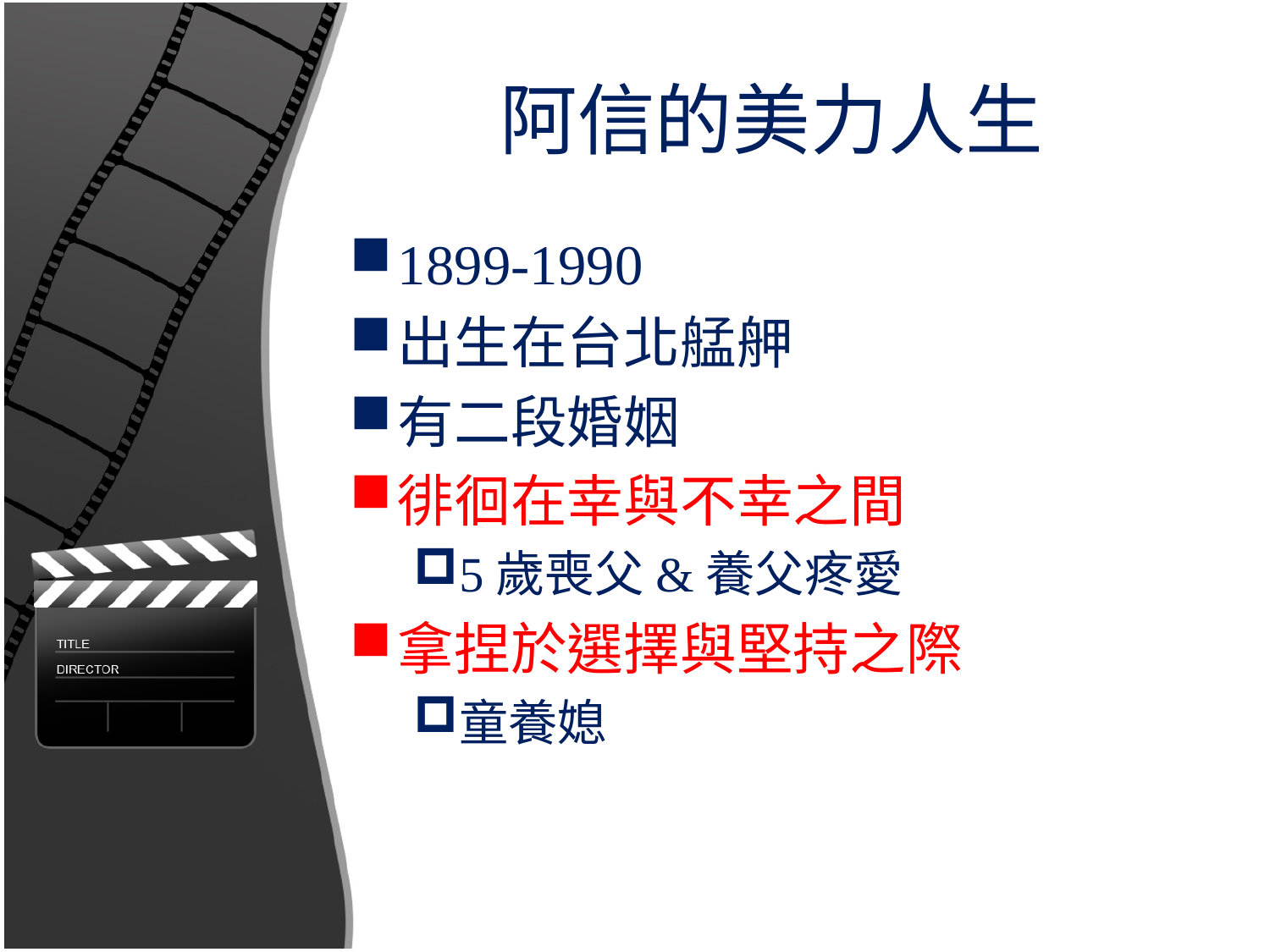

# 阿信的美力人生
1899-1990
出生在台北艋舺
有二段婚姻
徘徊在幸與不幸之間
5歲喪父&養父疼愛
拿捏於選擇與堅持之際
童養媳